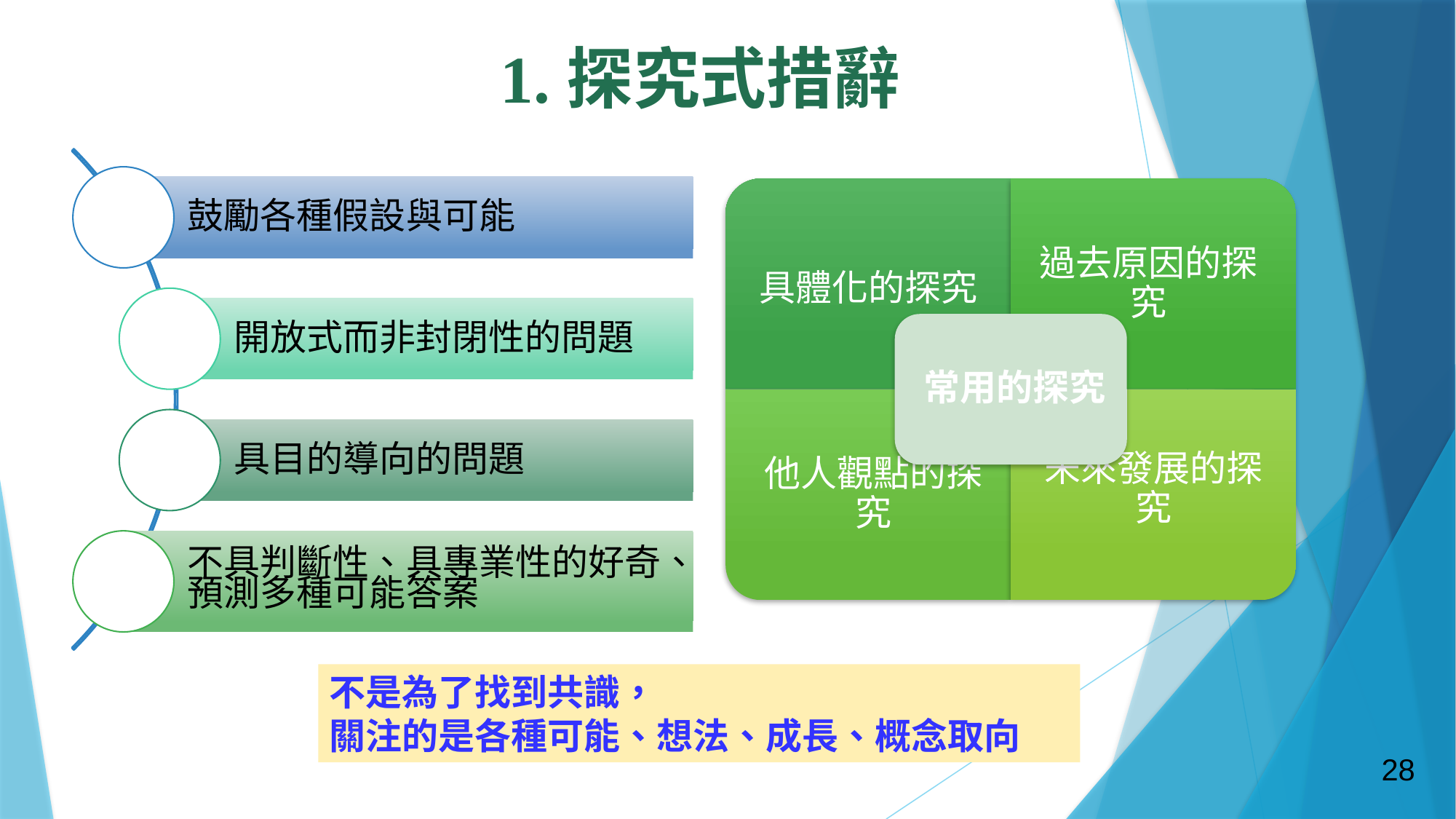

1.探究式措辭
鼓勵各種假設與可能
開放式而非封閉性的問題
具目的導向的問題
不具判斷性、具專業性的好奇、預測多種可能答案
具體化的探究
過去原因的探究
他人觀點的探究
未來發展的探究
常用的探究

不是為了找到共識，
關注的是各種可能、想法、成長、概念取向
28